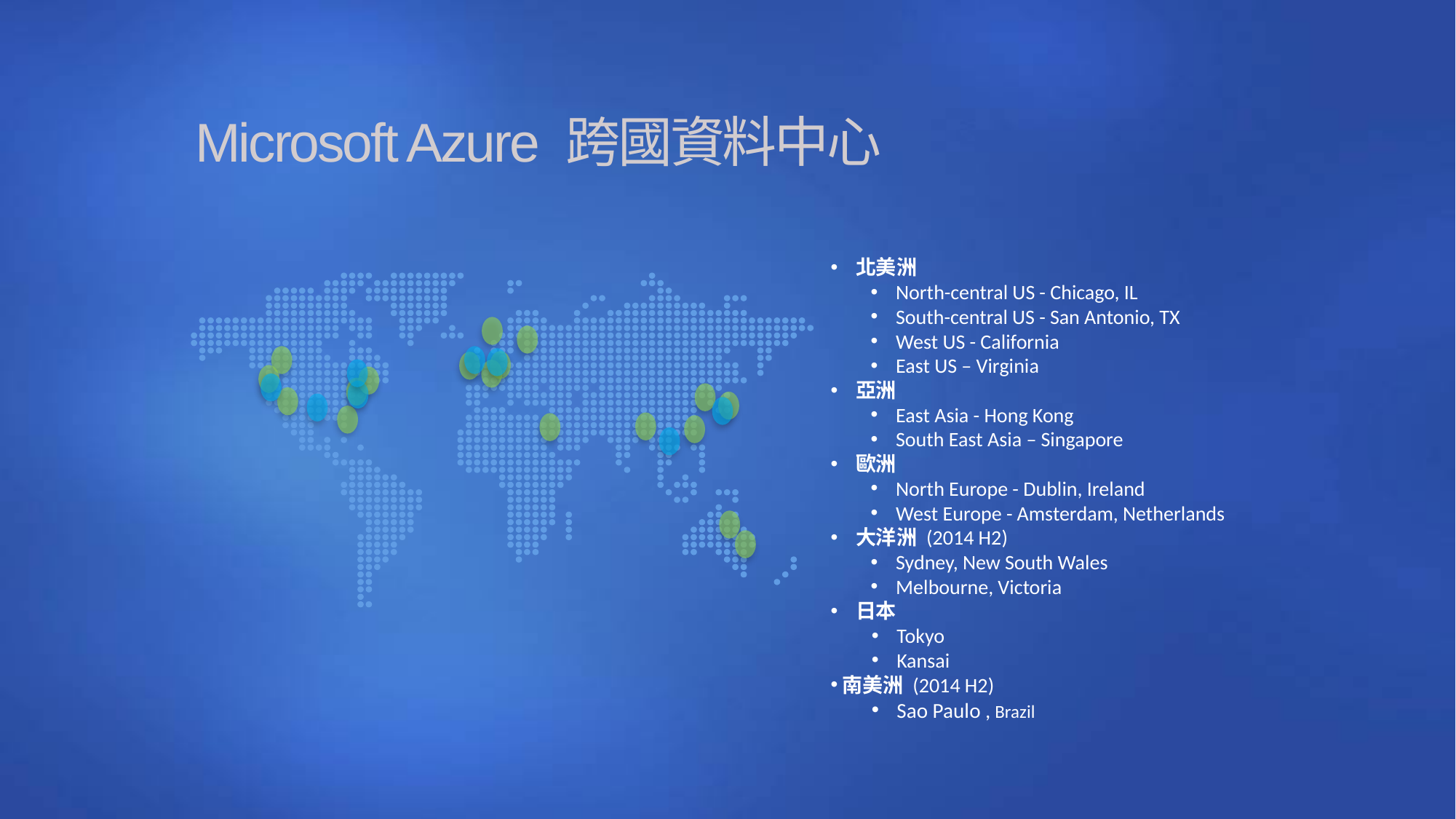

# Microsoft Azure 跨國資料中心
北美洲
North-central US - Chicago, IL
South-central US - San Antonio, TX
West US - California
East US – Virginia
亞洲
East Asia - Hong Kong
South East Asia – Singapore
歐洲
North Europe - Dublin, Ireland
West Europe - Amsterdam, Netherlands
大洋洲 (2014 H2)
Sydney, New South Wales
Melbourne, Victoria
日本
Tokyo
Kansai
南美洲 (2014 H2)
Sao Paulo , Brazil